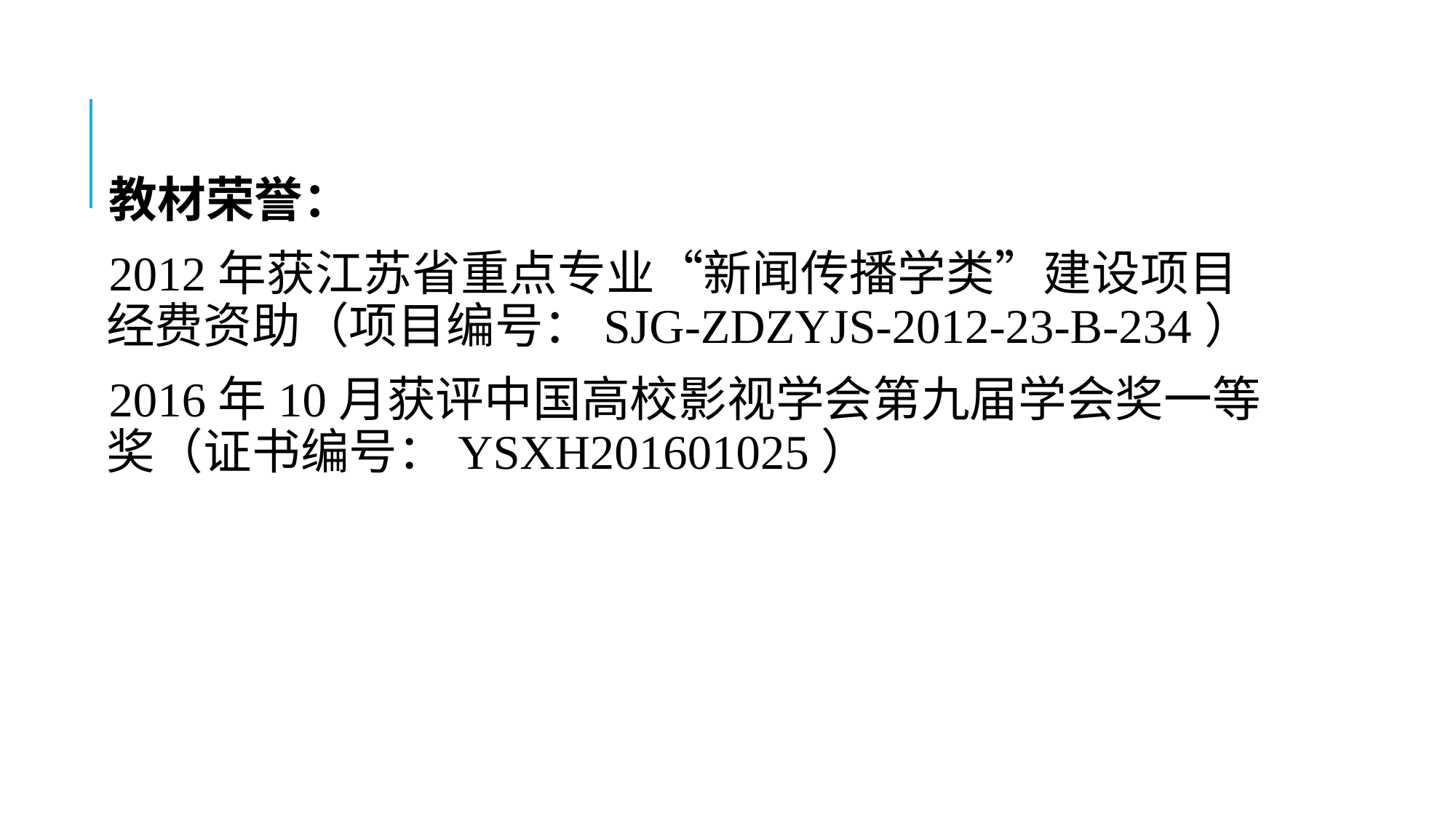

#
教材荣誉：
2012年获江苏省重点专业“新闻传播学类”建设项目经费资助（项目编号：SJG-ZDZYJS-2012-23-B-234）
2016年10月获评中国高校影视学会第九届学会奖一等奖（证书编号：YSXH201601025）